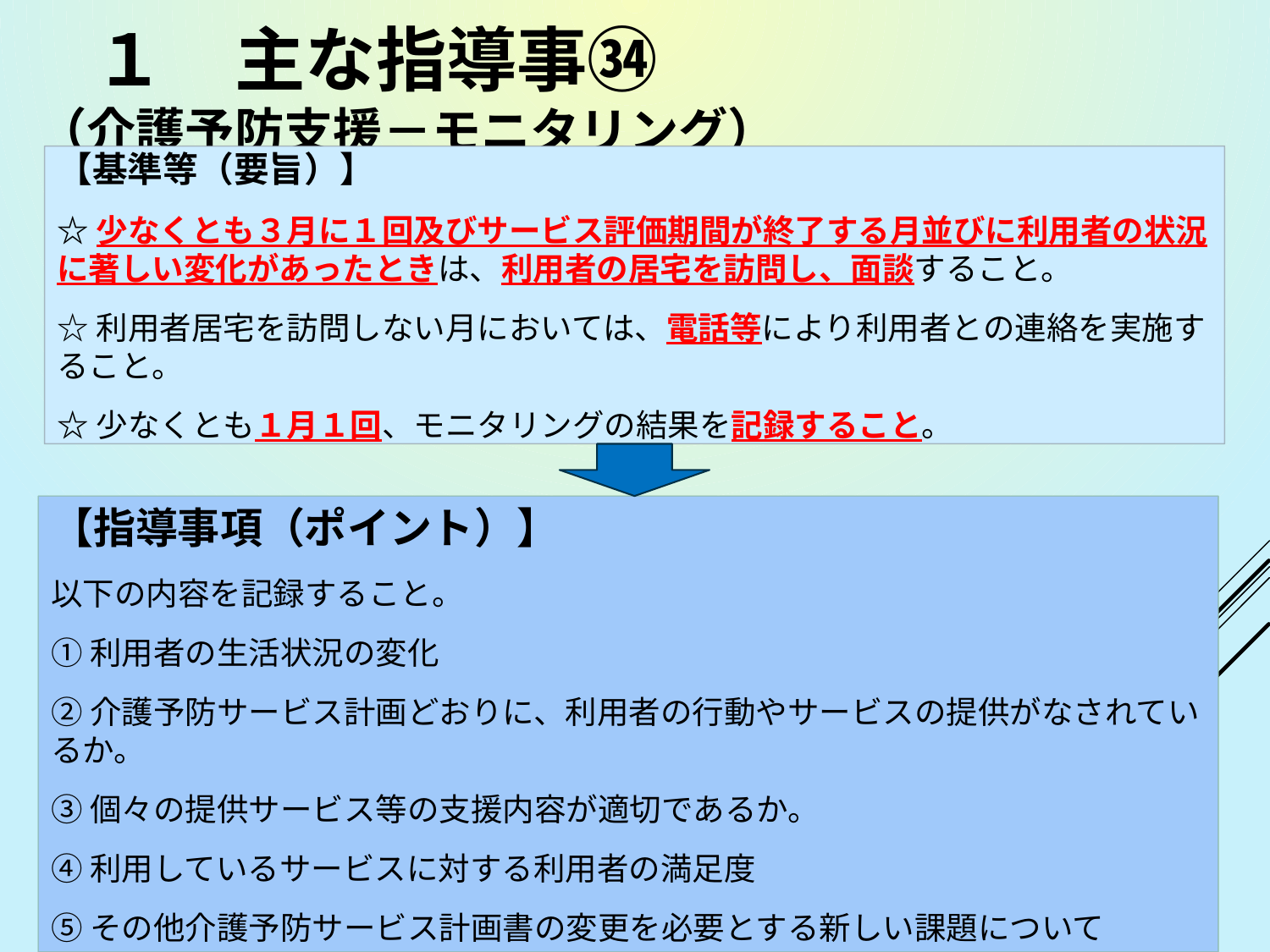

# １　主な指導事㉞ （介護予防支援－モニタリング）
【基準等（要旨）】
☆少なくとも３月に１回及びサービス評価期間が終了する月並びに利用者の状況に著しい変化があったときは、利用者の居宅を訪問し、面談すること。
☆利用者居宅を訪問しない月においては、電話等により利用者との連絡を実施すること。
☆少なくとも１月１回、モニタリングの結果を記録すること。

【指導事項（ポイント）】
以下の内容を記録すること。
①利用者の生活状況の変化
②介護予防サービス計画どおりに、利用者の行動やサービスの提供がなされているか。
③個々の提供サービス等の支援内容が適切であるか。
④利用しているサービスに対する利用者の満足度
⑤その他介護予防サービス計画書の変更を必要とする新しい課題について
41